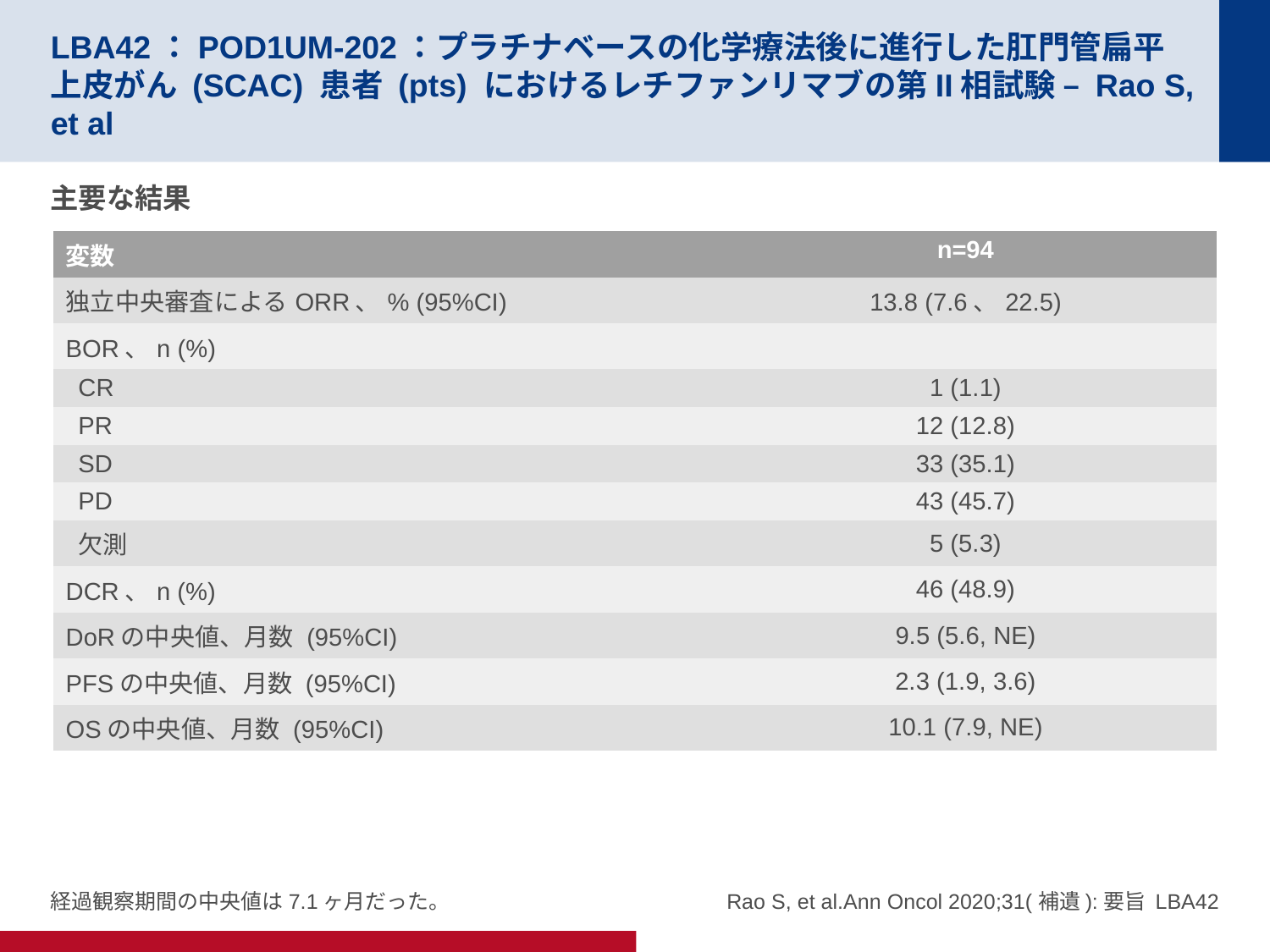

# LBA42：POD1UM-202：プラチナベースの化学療法後に進行した肛門管扁平上皮がん (SCAC) 患者 (pts) におけるレチファンリマブの第II相試験 – Rao S, et al
主要な結果
| 変数 | n=94 |
| --- | --- |
| 独立中央審査によるORR、% (95%CI) | 13.8 (7.6、22.5) |
| BOR、n (%) |  |
| CR | 1 (1.1) |
| PR | 12 (12.8) |
| SD | 33 (35.1) |
| PD | 43 (45.7) |
| 欠測 | 5 (5.3) |
| DCR、n (%) | 46 (48.9) |
| DoRの中央値、月数 (95%CI) | 9.5 (5.6, NE) |
| PFSの中央値、月数 (95%CI) | 2.3 (1.9, 3.6) |
| OSの中央値、月数 (95%CI) | 10.1 (7.9, NE) |
経過観察期間の中央値は7.1ヶ月だった。
Rao S, et al.Ann Oncol 2020;31(補遺):要旨 LBA42